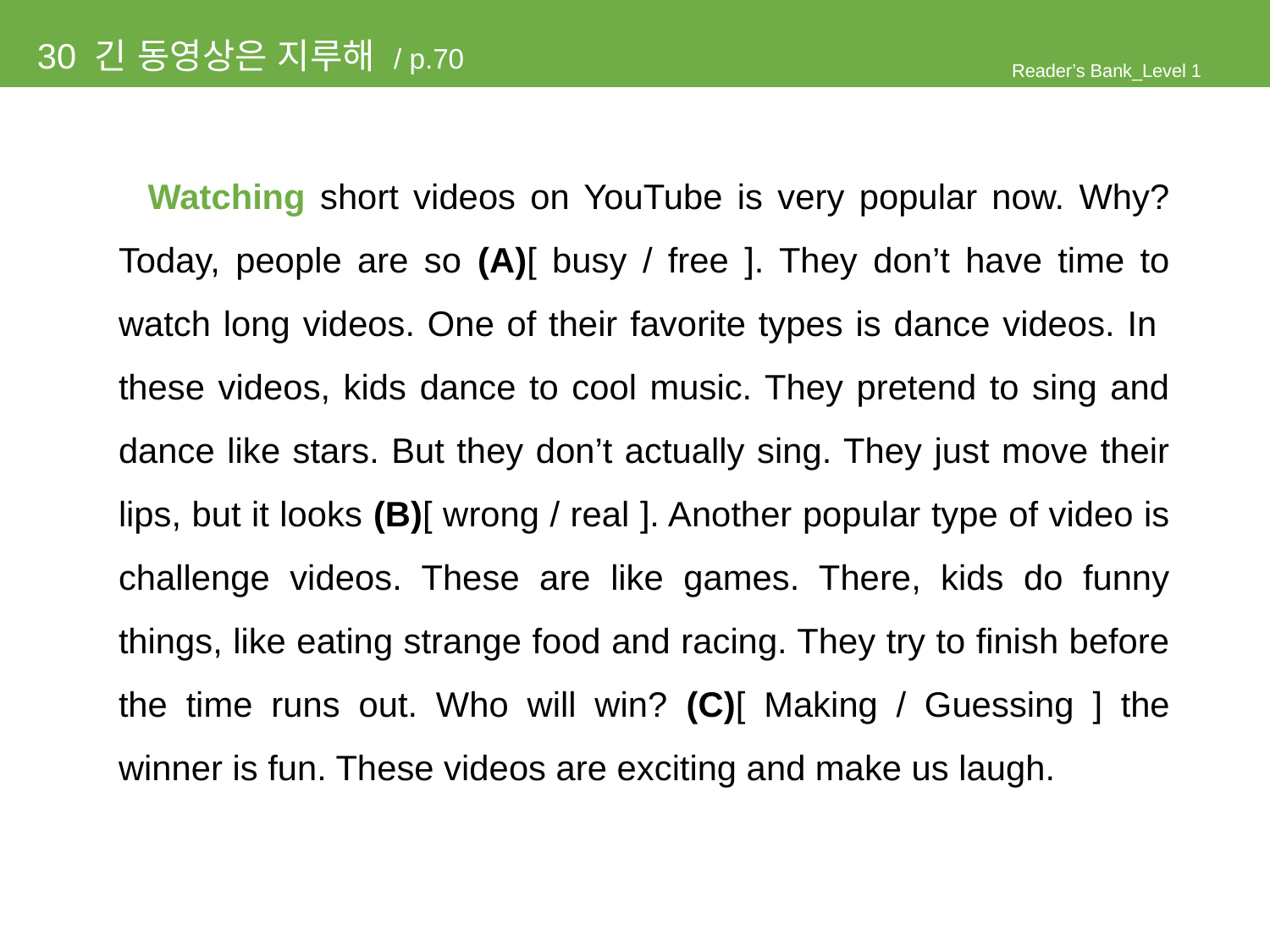

# 30 긴 동영상은 지루해 / p.70
Reader’s Bank_Level 1

  Watching short videos on YouTube is very popular now. Why? Today, people are so (A)[ busy / free ]. They don’t have time to watch long videos. One of their favorite types is dance videos. In  these videos, kids dance to cool music. They pretend to sing and dance like stars. But they don’t actually sing. They just move their lips, but it looks (B)[ wrong / real ]. Another popular type of video is challenge videos. These are like games. There, kids do funny things, like eating strange food and racing. They try to finish before the time runs out. Who will win? (C)[ Making / Guessing ] the winner is fun. These videos are exciting and make us laugh.